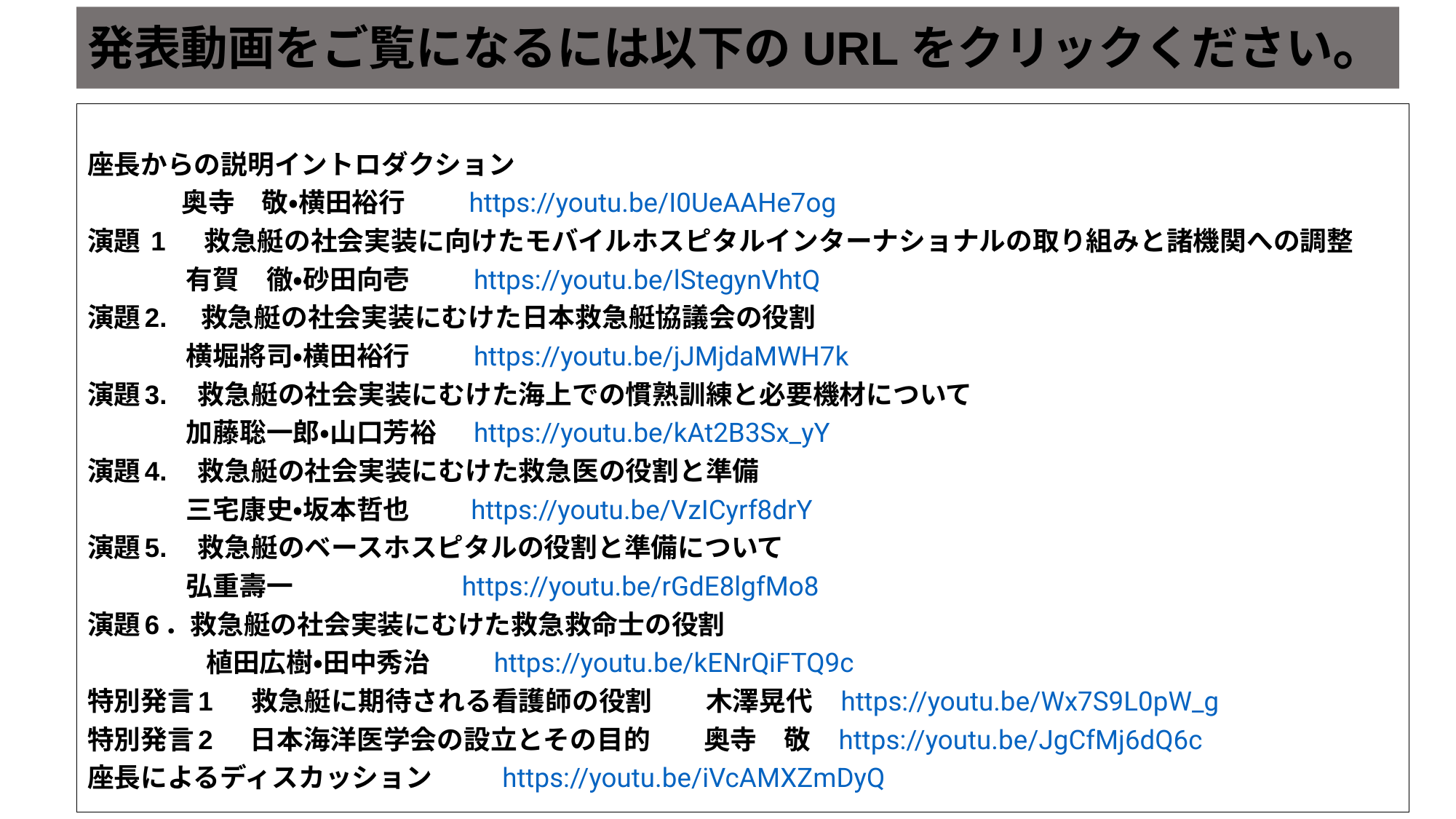

# 発表動画をご覧になるには以下のURLをクリックください。

座長からの説明イントロダクション
               奥寺　敬・横田裕行　 　https://youtu.be/I0UeAAHe7og
演題 1 　救急艇の社会実装に向けたモバイルホスピタルインターナショナルの取り組みと諸機関への調整
　            有賀　徹・砂田向壱 　　https://youtu.be/lStegynVhtQ
演題2.    救急艇の社会実装にむけた日本救急艇協議会の役割
　            横堀將司・横田裕行　 　https://youtu.be/jJMjdaMWH7k
演題3.　救急艇の社会実装にむけた海上での慣熟訓練と必要機材について
　            加藤聡一郎・山口芳裕 　https://youtu.be/kAt2B3Sx_yY
演題4.　救急艇の社会実装にむけた救急医の役割と準備
　            三宅康史・坂本哲也　     https://youtu.be/VzICyrf8drY
演題5.　救急艇のベースホスピタルの役割と準備について
　            弘重壽一　                       https://youtu.be/rGdE8lgfMo8
演題6．救急艇の社会実装にむけた救急救命士の役割
　　　　  植田広樹・田中秀治　　 https://youtu.be/kENrQiFTQ9c
特別発言1 　救急艇に期待される看護師の役割　　木澤晃代    https://youtu.be/Wx7S9L0pW_g
特別発言2　 日本海洋医学会の設立とその目的　　奥寺　敬    https://youtu.be/JgCfMj6dQ6c
座長によるディスカッション           https://youtu.be/iVcAMXZmDyQ